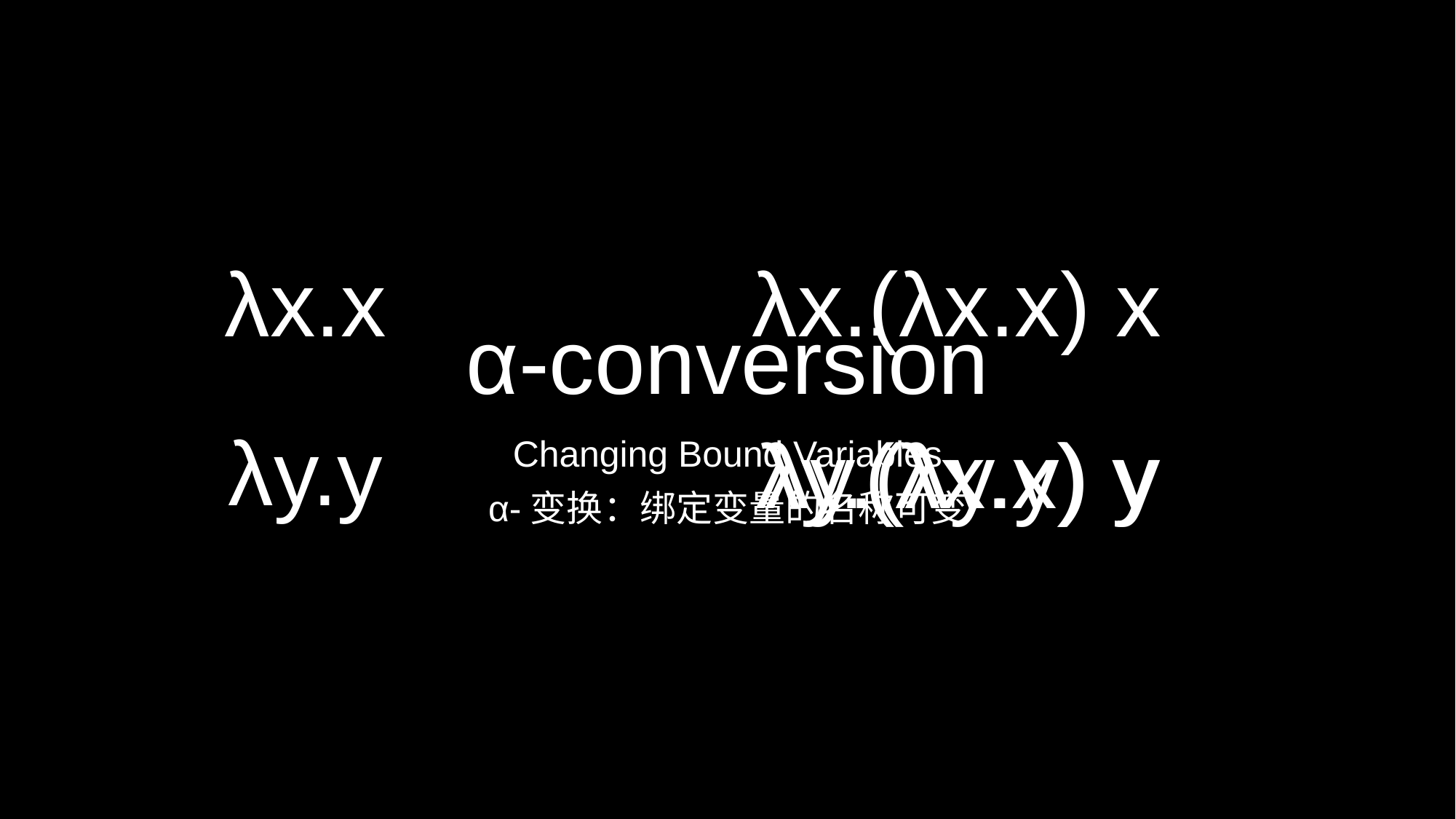

λx.x
λx.(λx.x) x
# α-conversion
λy.y
λy.(λx.x) y
λy.(λy.y) y
Changing Bound Variables
α-变换：绑定变量的名称可变